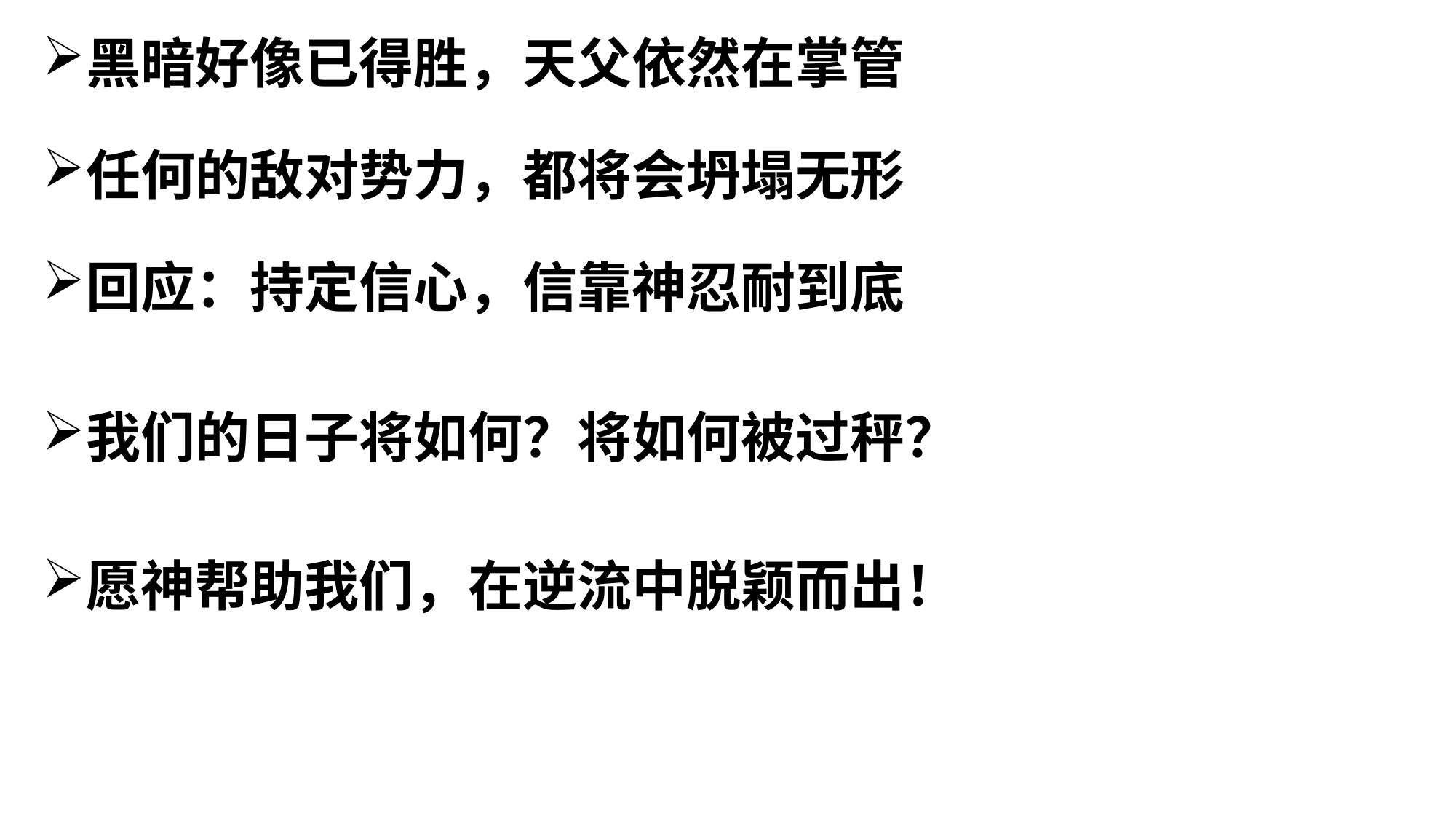

黑暗好像已得胜，天父依然在掌管

任何的敌对势力，都将会坍塌无形

回应：持定信心，信靠神忍耐到底

我们的日子将如何？将如何被过秤？

愿神帮助我们，在逆流中脱颖而出！